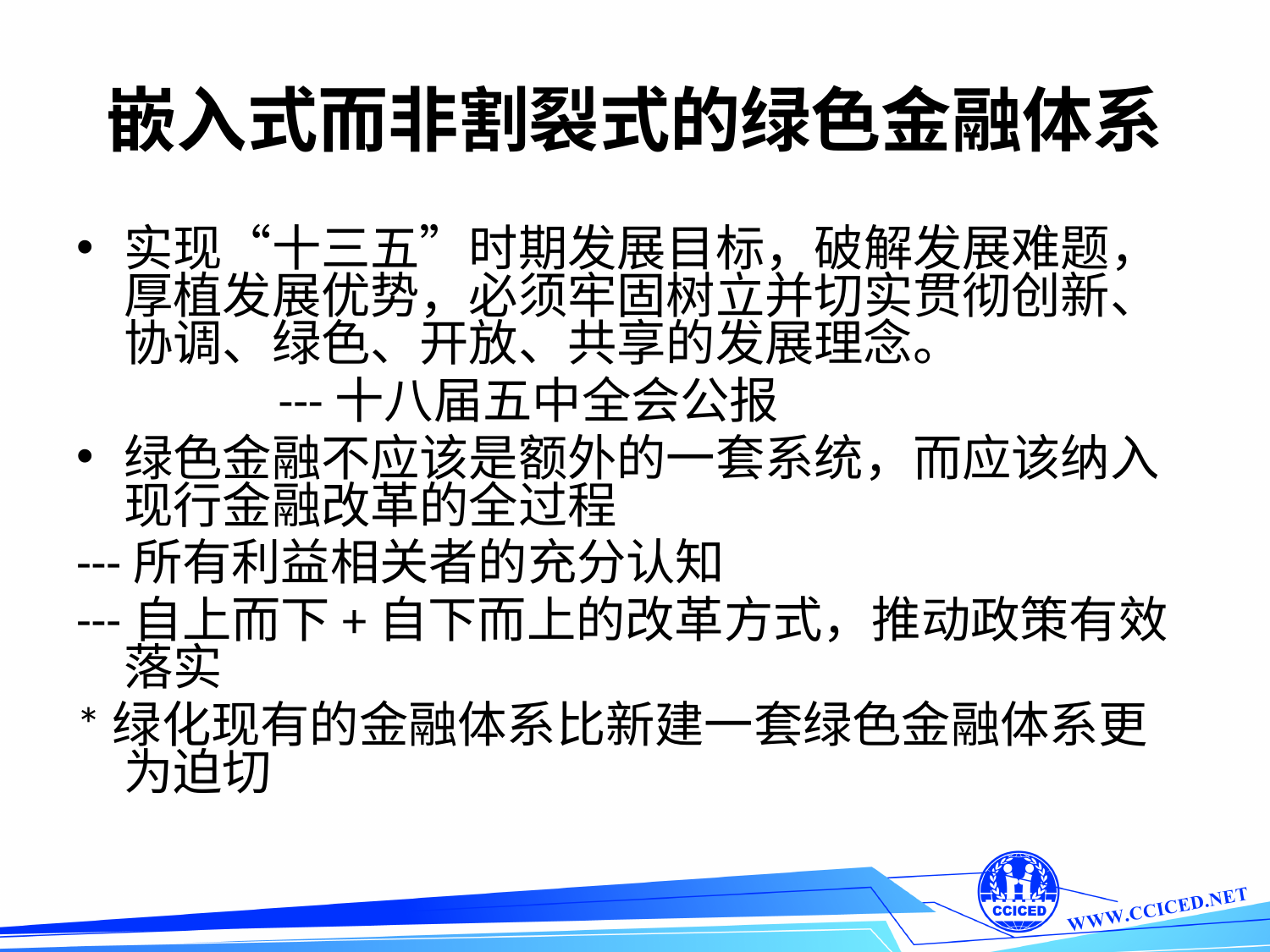

# 嵌入式而非割裂式的绿色金融体系
实现“十三五”时期发展目标，破解发展难题，厚植发展优势，必须牢固树立并切实贯彻创新、协调、绿色、开放、共享的发展理念。
                  ---十八届五中全会公报
绿色金融不应该是额外的一套系统，而应该纳入现行金融改革的全过程
---所有利益相关者的充分认知
---自上而下+自下而上的改革方式，推动政策有效落实
*绿化现有的金融体系比新建一套绿色金融体系更为迫切